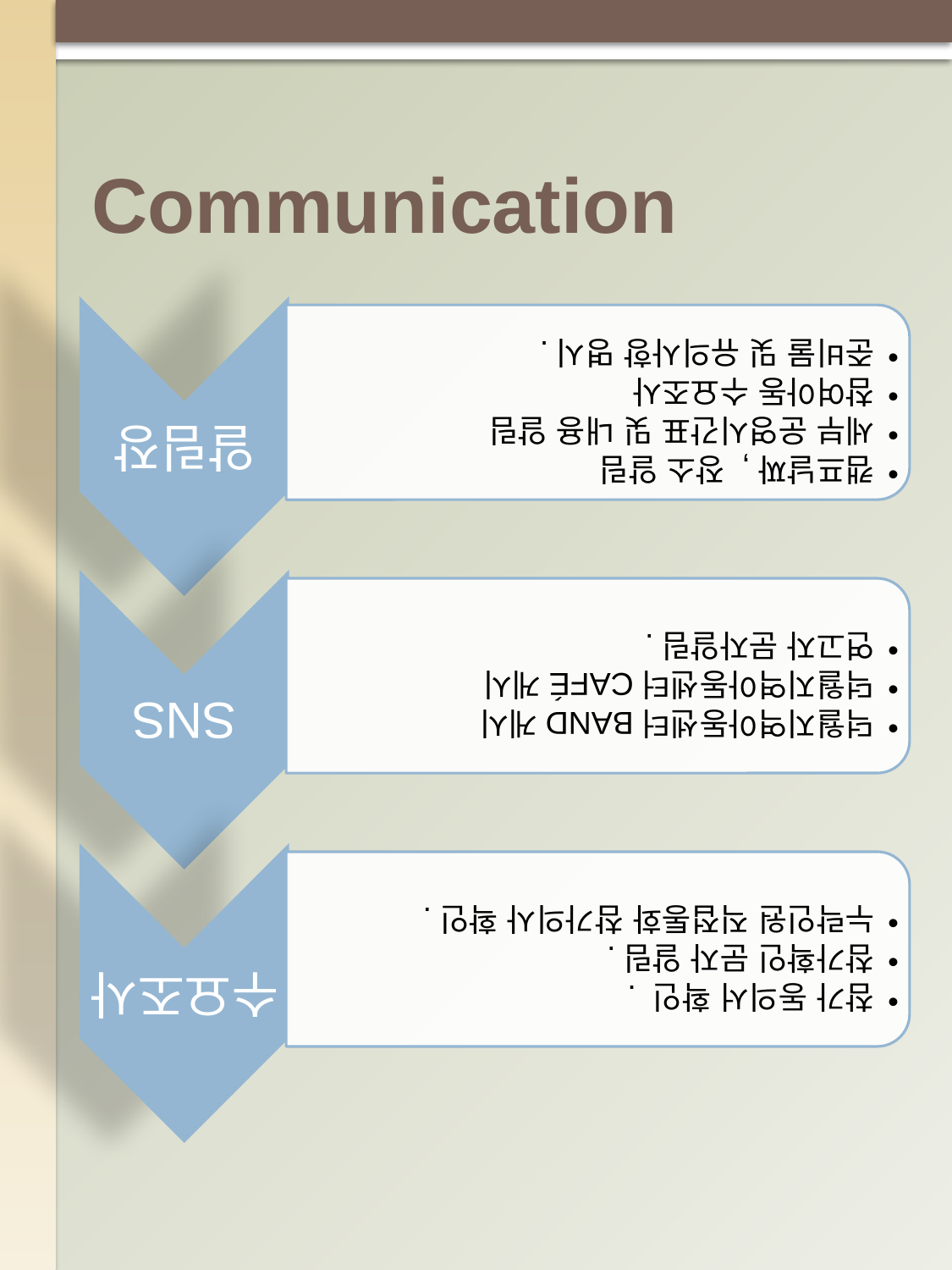

# C​ommunication
알림장
캠프날짜, 장소 알림
세부 운영시간표 및 내용 알림
참여아동 수요조사
준비물 및 유의사항 명시.
SNS
덕월지역아동센터BAND게시
덕월지역아동센터CAFÉ게시
연고자 문자알림.
수요조사
참가 동의서 확인 .
참가확인 문자 알림.
누락인원 직접통화 참가의사 확인.